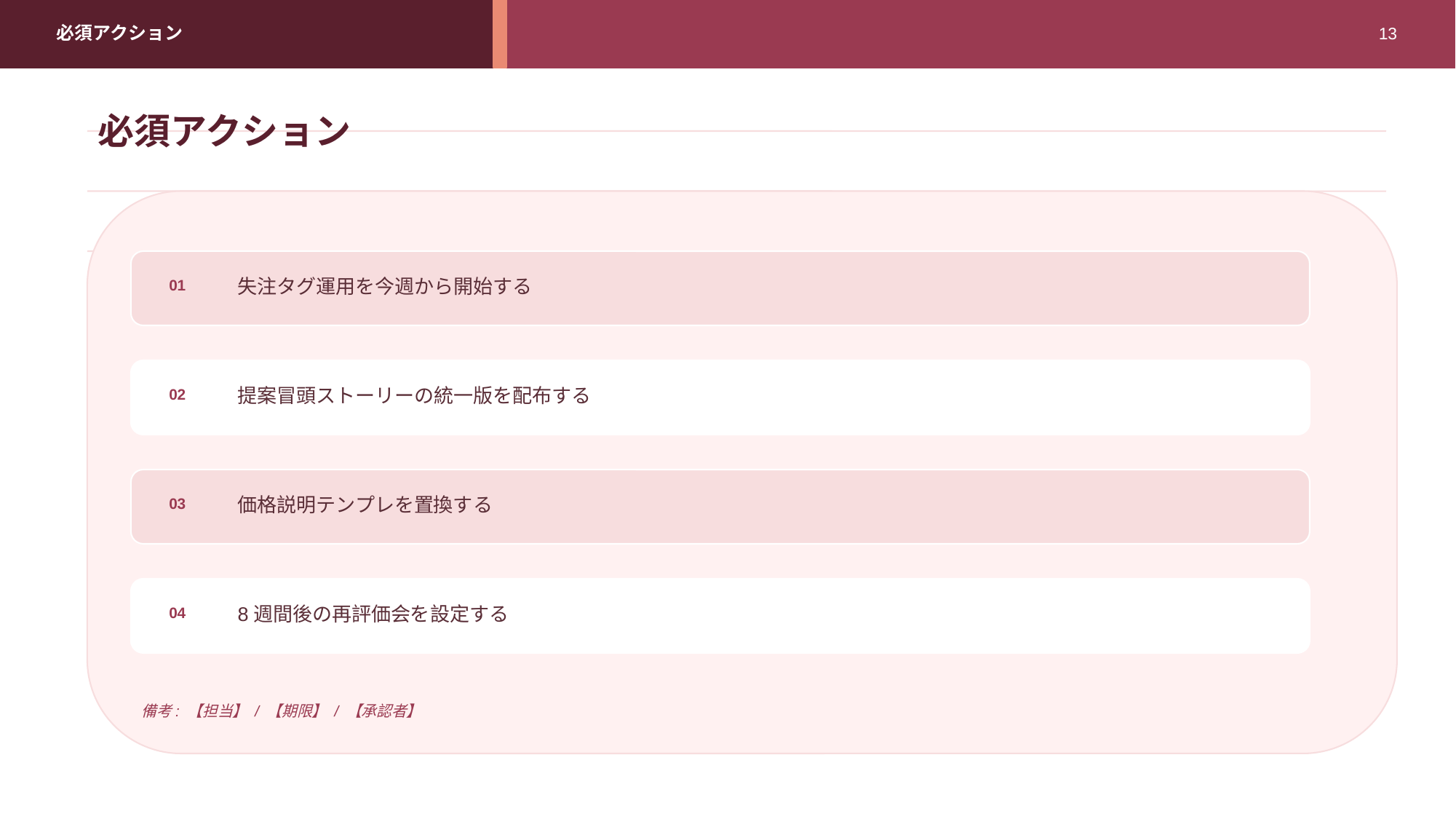

必須アクション
13
必須アクション

失注タグ運用を今週から開始する
01

提案冒頭ストーリーの統一版を配布する
02

価格説明テンプレを置換する
03

8週間後の再評価会を設定する
04

備考: 【担当】 / 【期限】 / 【承認者】